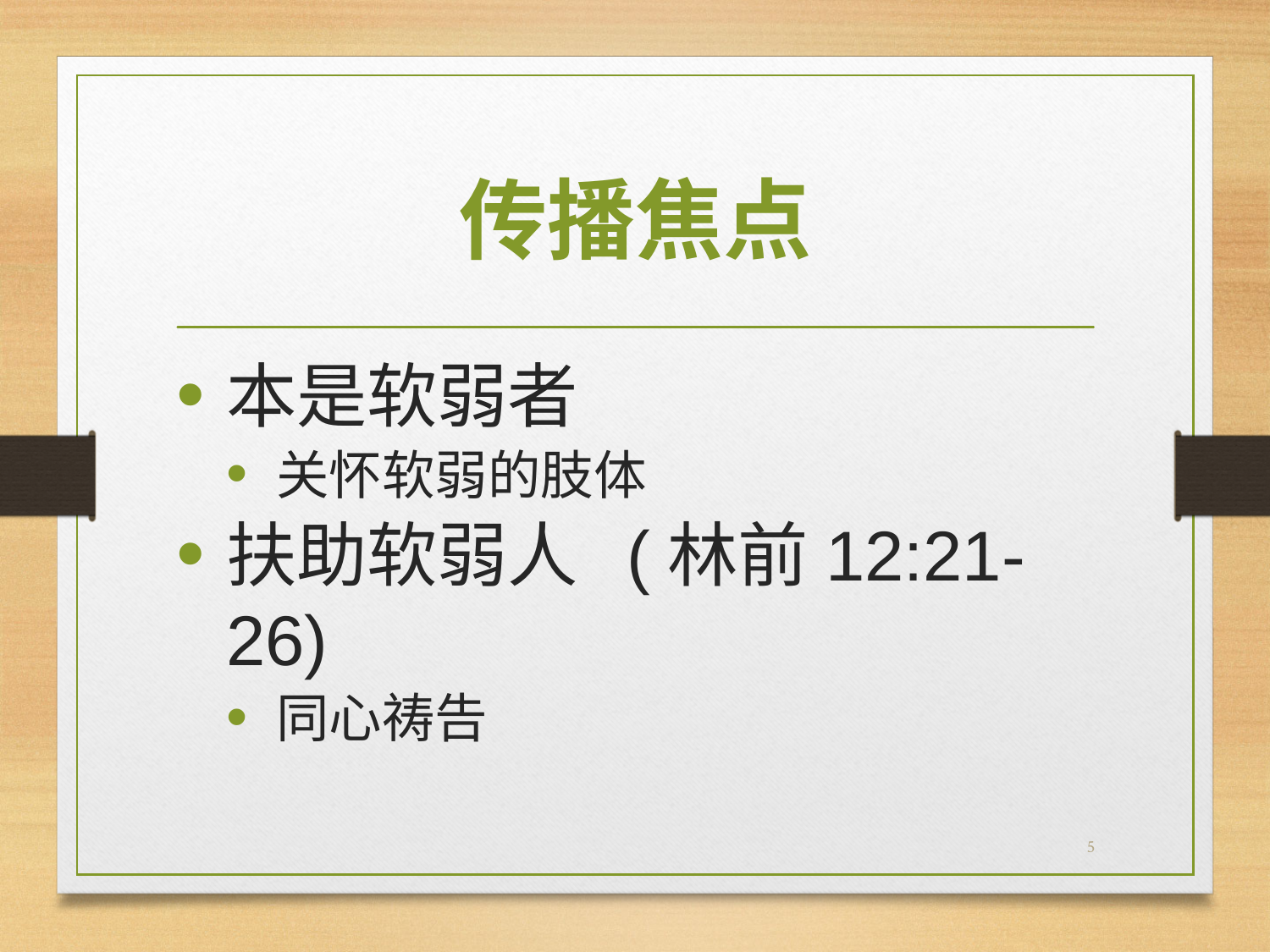

# 传播焦点
本是软弱者
关怀软弱的肢体
扶助软弱人  (林前12:21-26)
同心祷告

5